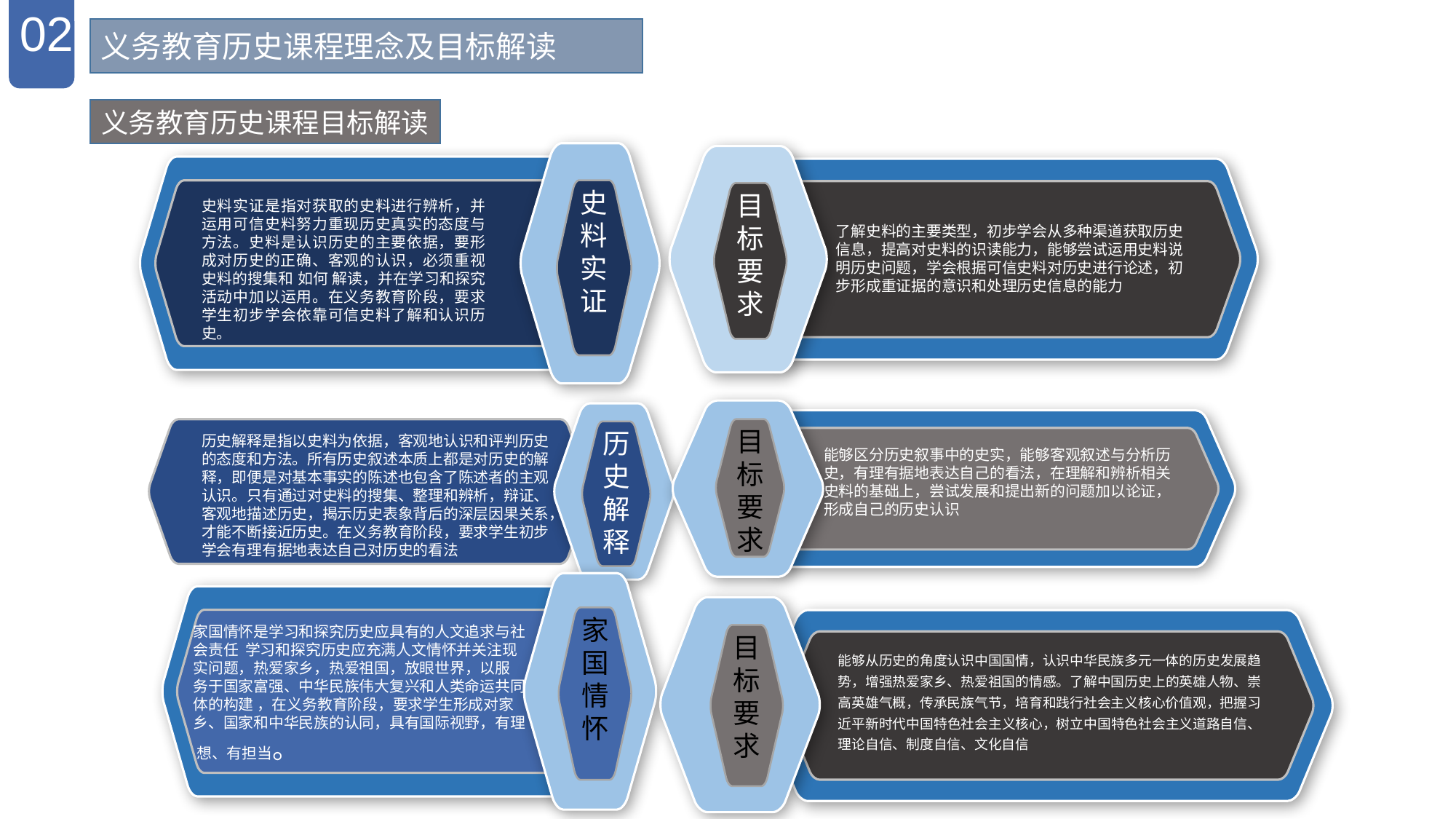

义务教育历史课程理念及目标解读
义务教育历史课程目标解读

史料实证

史料实证是指对获取的史料进行辨析，并运用可信史料努力重现历史真实的态度与方法。史料是认识历史的主要依据，要形成对历史的正确、客观的认识，必须重视史料的搜集和 如何 解读，并在学习和探究活动中加以运用。在义务教育阶段，要求学生初步学会依靠可信史料了解和认识历史。

目标要求

了解史料的主要类型，初步学会从多种渠道获取历史信息，提高对史料的识读能力，能够尝试运用史料说明历史问题，学会根据可信史料对历史进行论述，初步形成重证据的意识和处理历史信息的能力

目标要求

历史解释

历史解释是指以史料为依据，客观地认识和评判历史的态度和方法。所有历史叙述本质上都是对历史的解释，即便是对基本事实的陈述也包含了陈述者的主观认识。只有通过对史料的搜集、整理和辨析，辩证、客观地描述历史，揭示历史表象背后的深层因果关系，才能不断接近历史。在义务教育阶段，要求学生初步学会有理有据地表达自己对历史的看法
能够区分历史叙事中的史实，能够客观叙述与分析历史，有理有据地表达自己的看法，在理解和辨析相关史料的基础上，尝试发展和提出新的问题加以论证，形成自己的历史认识

家国情怀

目标要求

家国情怀是学习和探究历史应具有的人文追求与社会责任  学习和探究历史应充满人文情怀并关注现实问题，热爱家乡，热爱祖国，放眼世界，以服  务于国家富强、中华民族伟大复兴和人类命运共同体的构建 ，在义务教育阶段，要求学生形成对家乡、国家和中华民族的认同，具有国际视野，有理  想、有担当。
能够从历史的角度认识中国国情，认识中华民族多元一体的历史发展趋势，增强热爱家乡、热爱祖国的情感。了解中国历史上的英雄人物、崇高英雄气概，传承民族气节，培育和践行社会主义核心价值观，把握习近平新时代中国特色社会主义核心，树立中国特色社会主义道路自信、理论自信、制度自信、文化自信